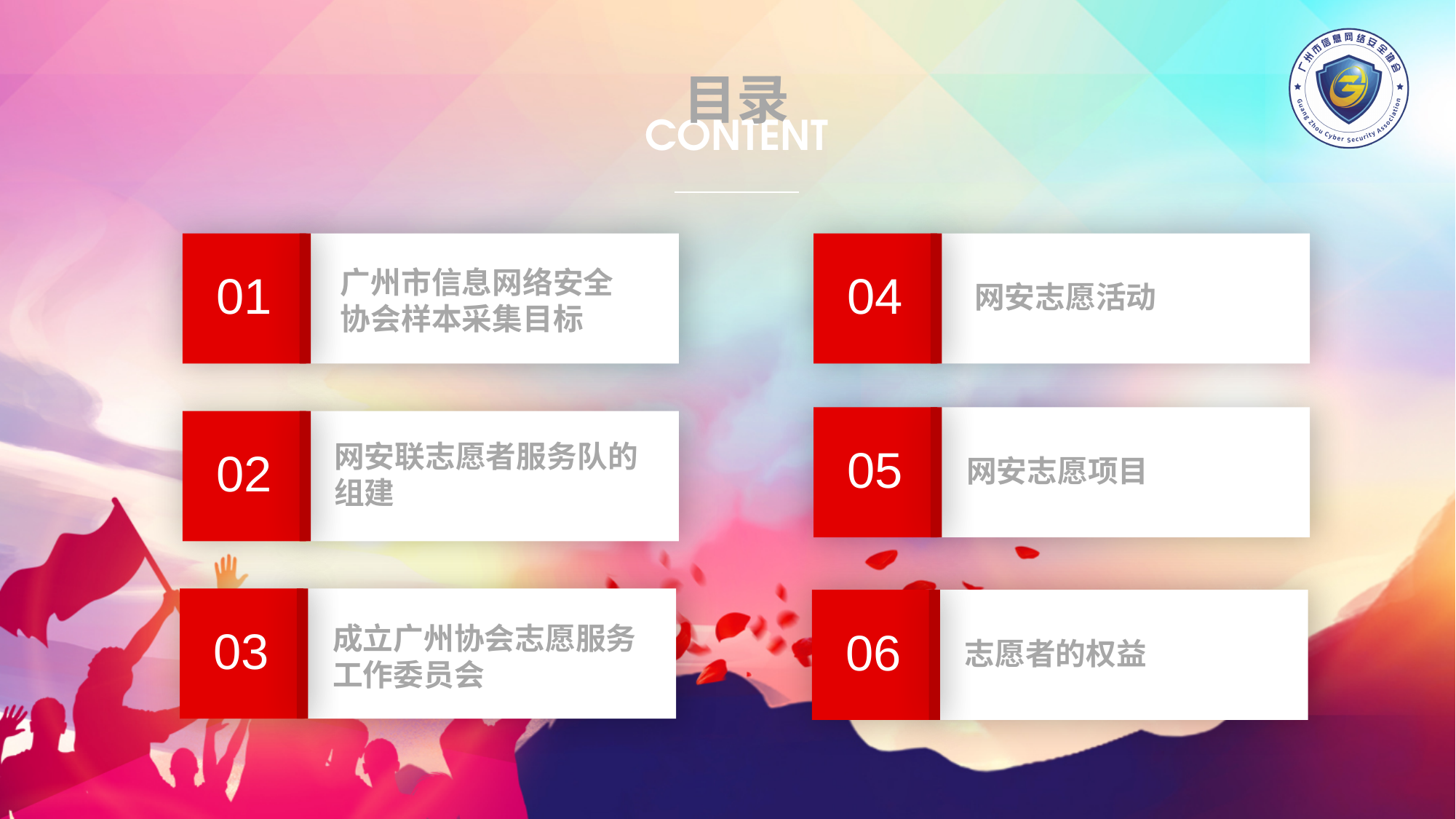

目录
CONTENT

广州市信息网络安全协会样本采集目标
01

网安志愿活动
04

网安联志愿者服务队的组建
02

05
网安志愿项目

03
成立广州协会志愿服务工作委员会
06
志愿者的权益